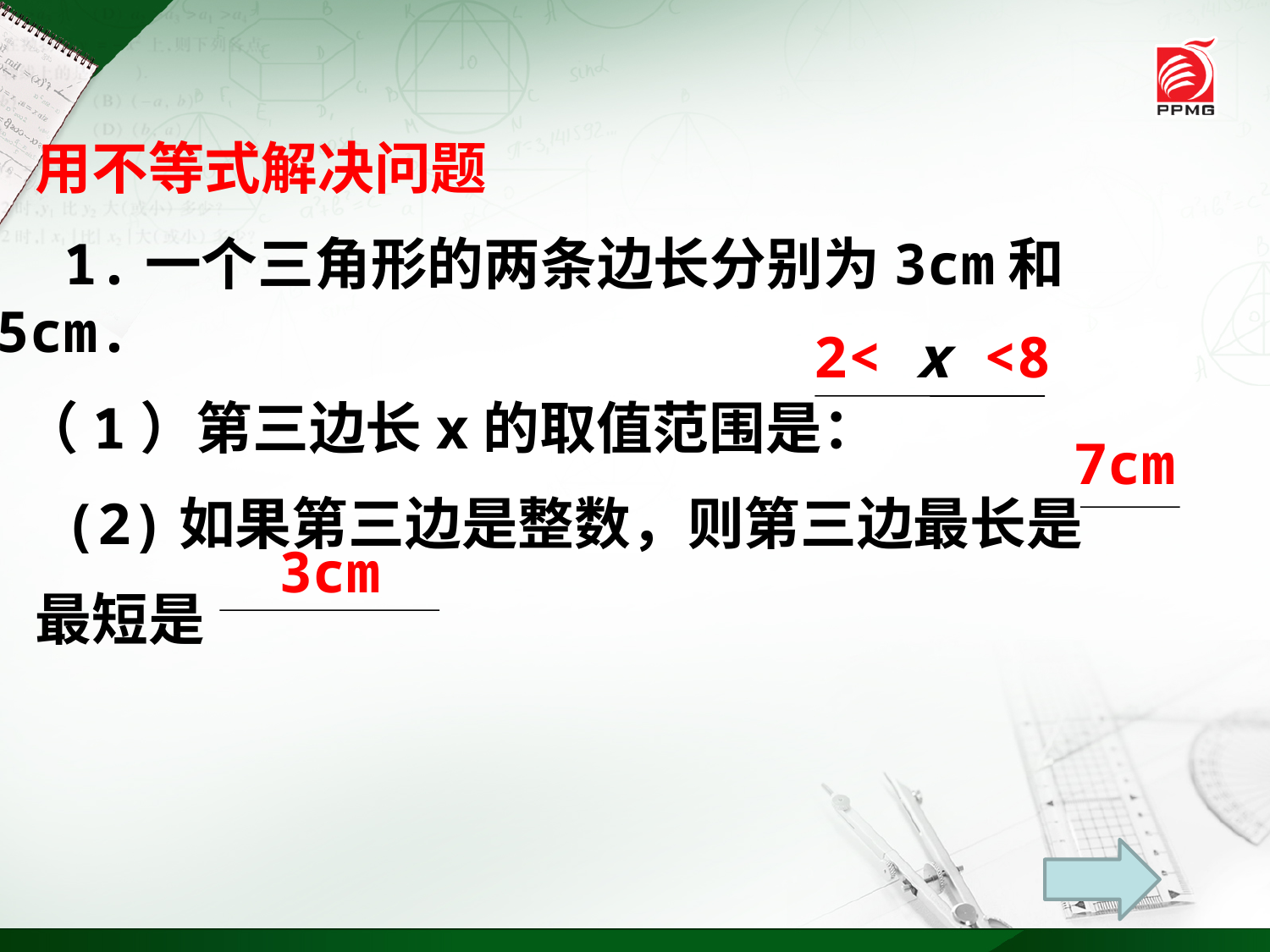

用不等式解决问题
  1.一个三角形的两条边长分别为3cm和5cm.
 （1）第三边长x的取值范围是：
  (2)如果第三边是整数，则第三边最长是
  最短是

2< x <8

7cm

3cm